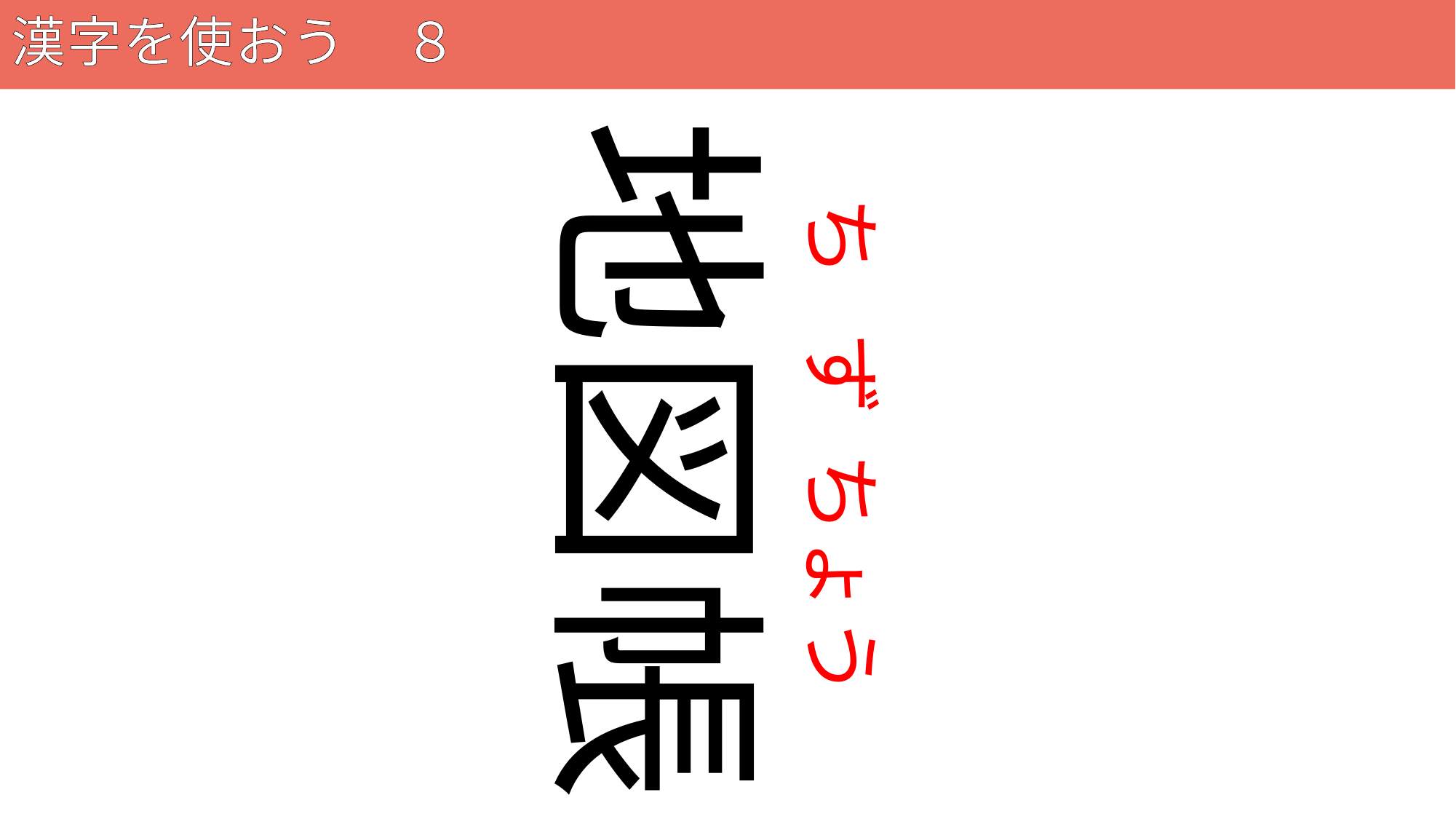

# 漢字を使おう　８
73
地図帳
ち   ず  ちょう